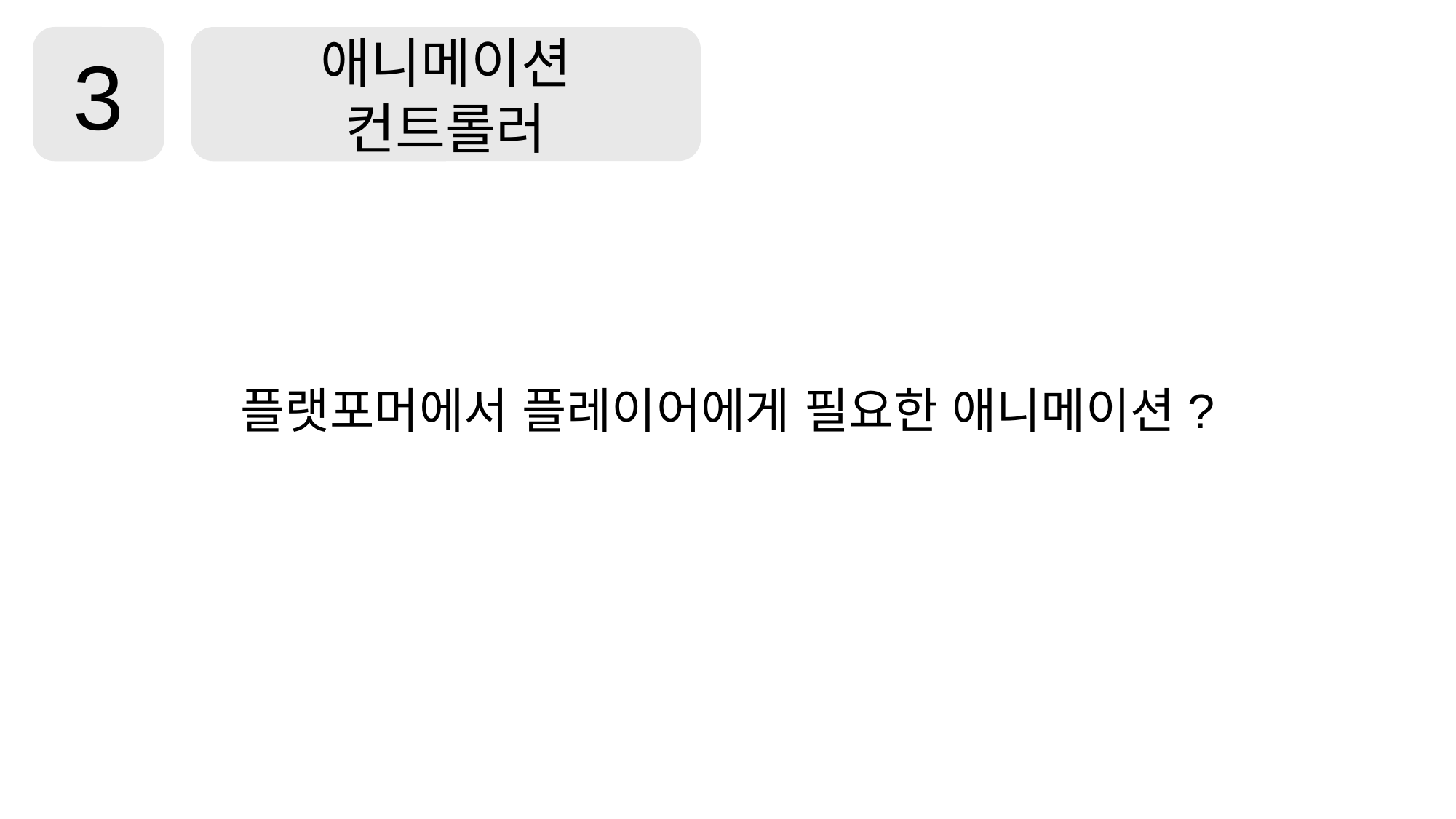

3
애니메이션 컨트롤러
플랫포머에서 플레이어에게 필요한 애니메이션?